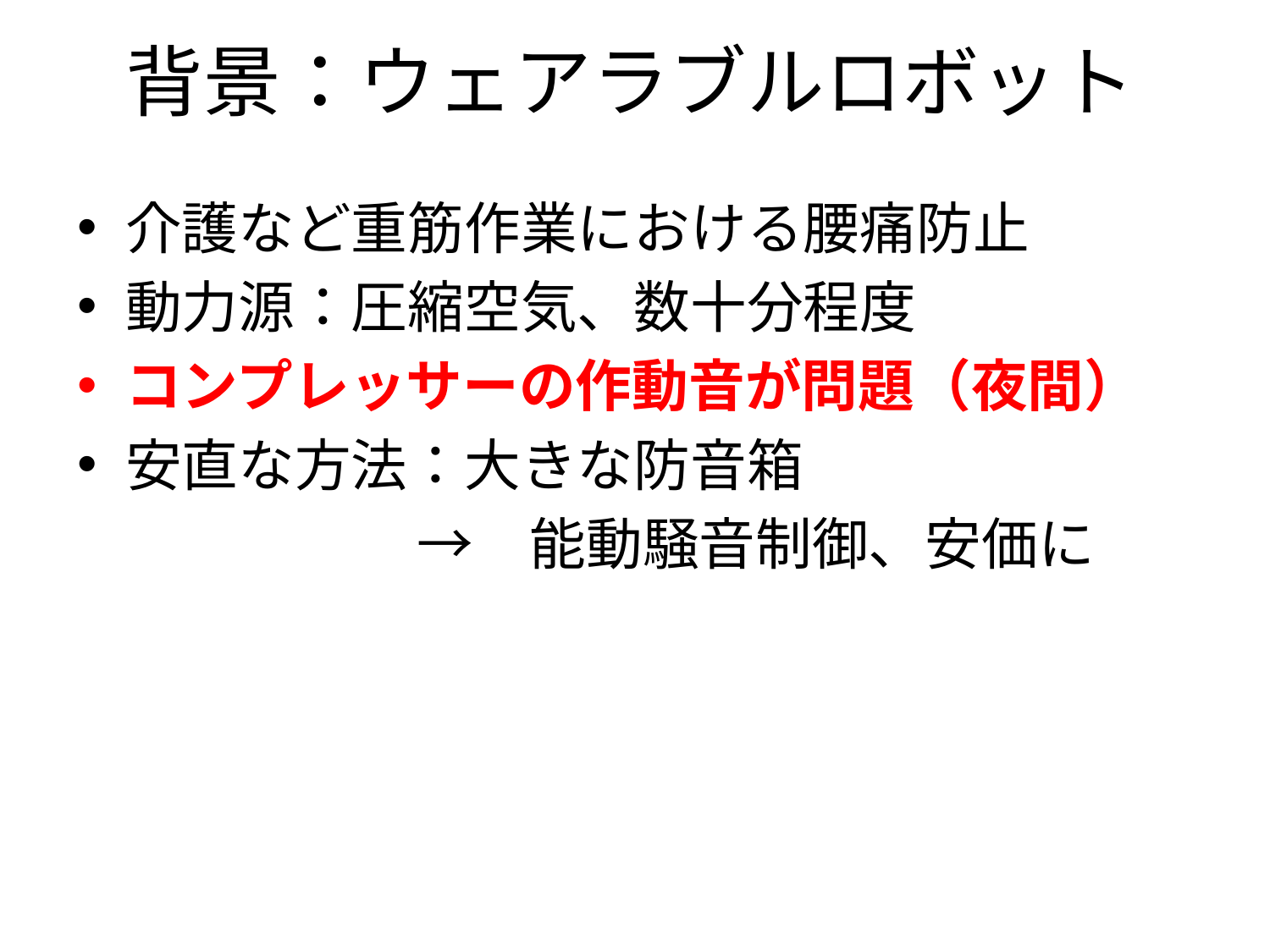

# 背景：ウェアラブルロボット
介護など重筋作業における腰痛防止
動力源：圧縮空気、数十分程度
コンプレッサーの作動音が問題（夜間）
安直な方法：大きな防音箱
　　　　　　→　能動騒音制御、安価に